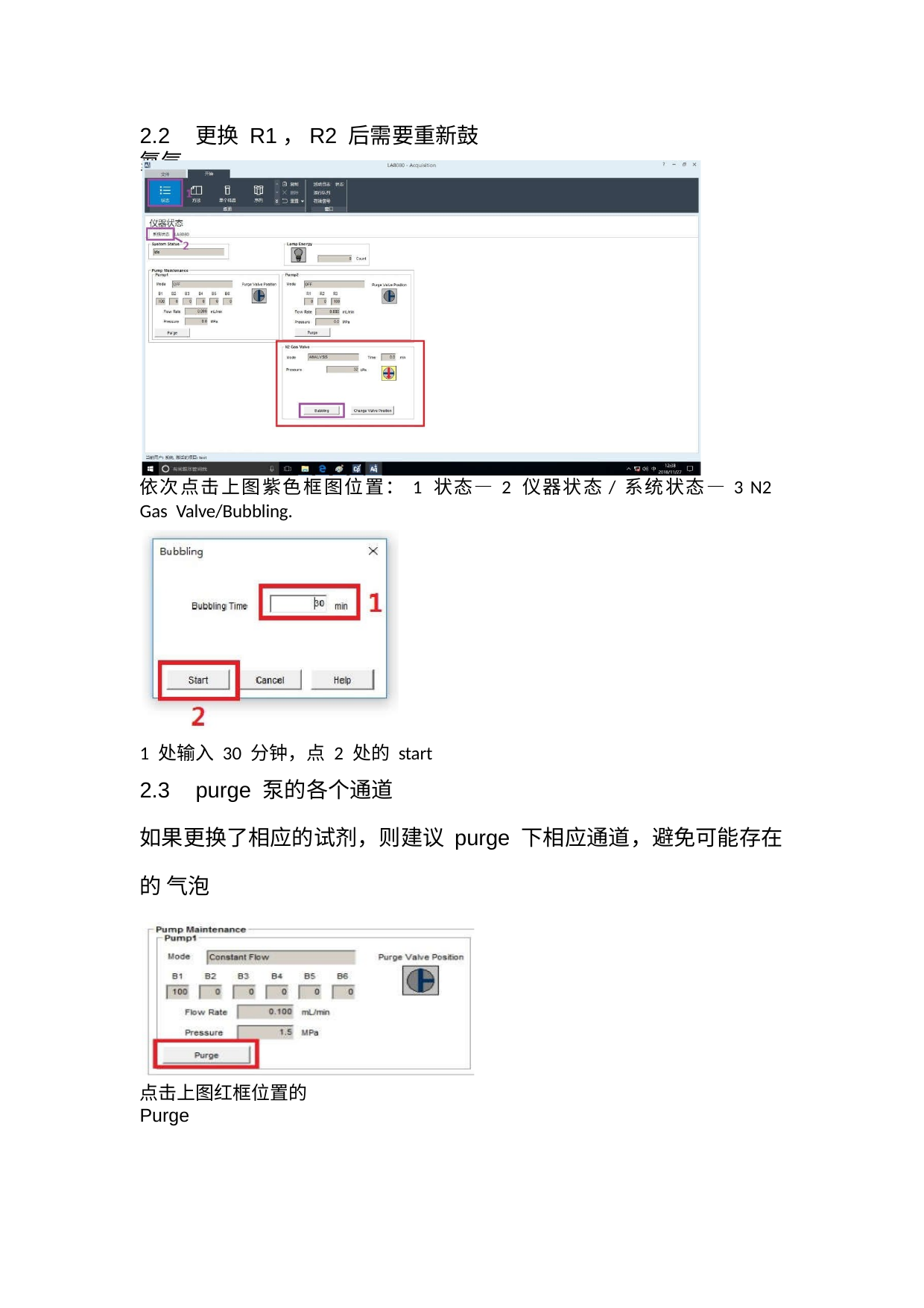

2.2	更换R1，R2 后需要重新鼓氮气

依次点击上图紫色框图位置： 1 状态— 2 仪器状态/ 系统状态— 3 N2 Gas  Valve/Bubbling.

1 处输入 30 分钟，点 2 处的 start
2.3	purge 泵的各个通道
如果更换了相应的试剂，则建议 purge 下相应通道，避免可能存在的 气泡

点击上图红框位置的 Purge